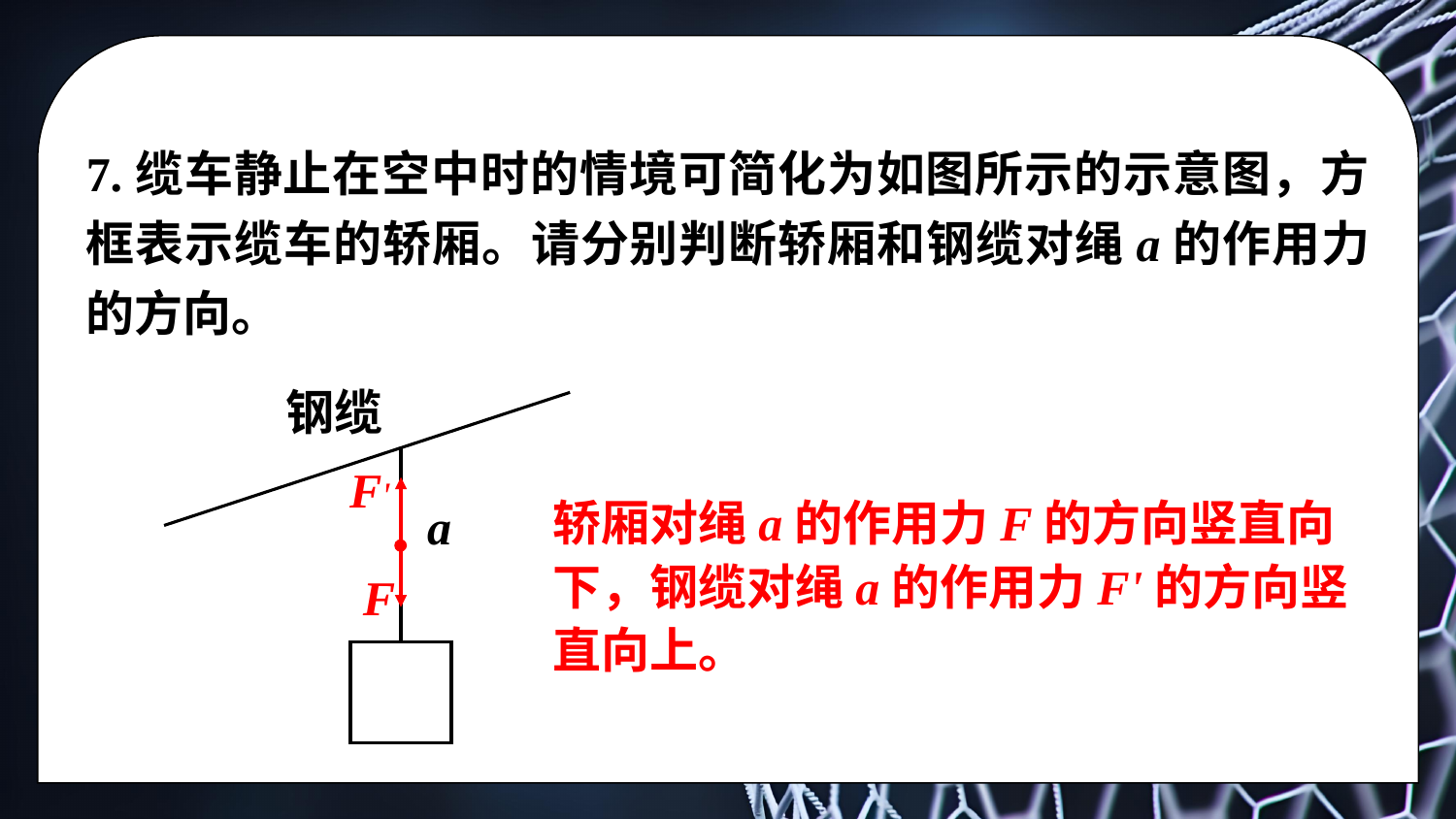

7.缆车静止在空中时的情境可简化为如图所示的示意图，方框表示缆车的轿厢。请分别判断轿厢和钢缆对绳a的作用力的方向。
钢缆
a

F'

F
轿厢对绳a的作用力F的方向竖直向下，钢缆对绳a的作用力F'的方向竖直向上。